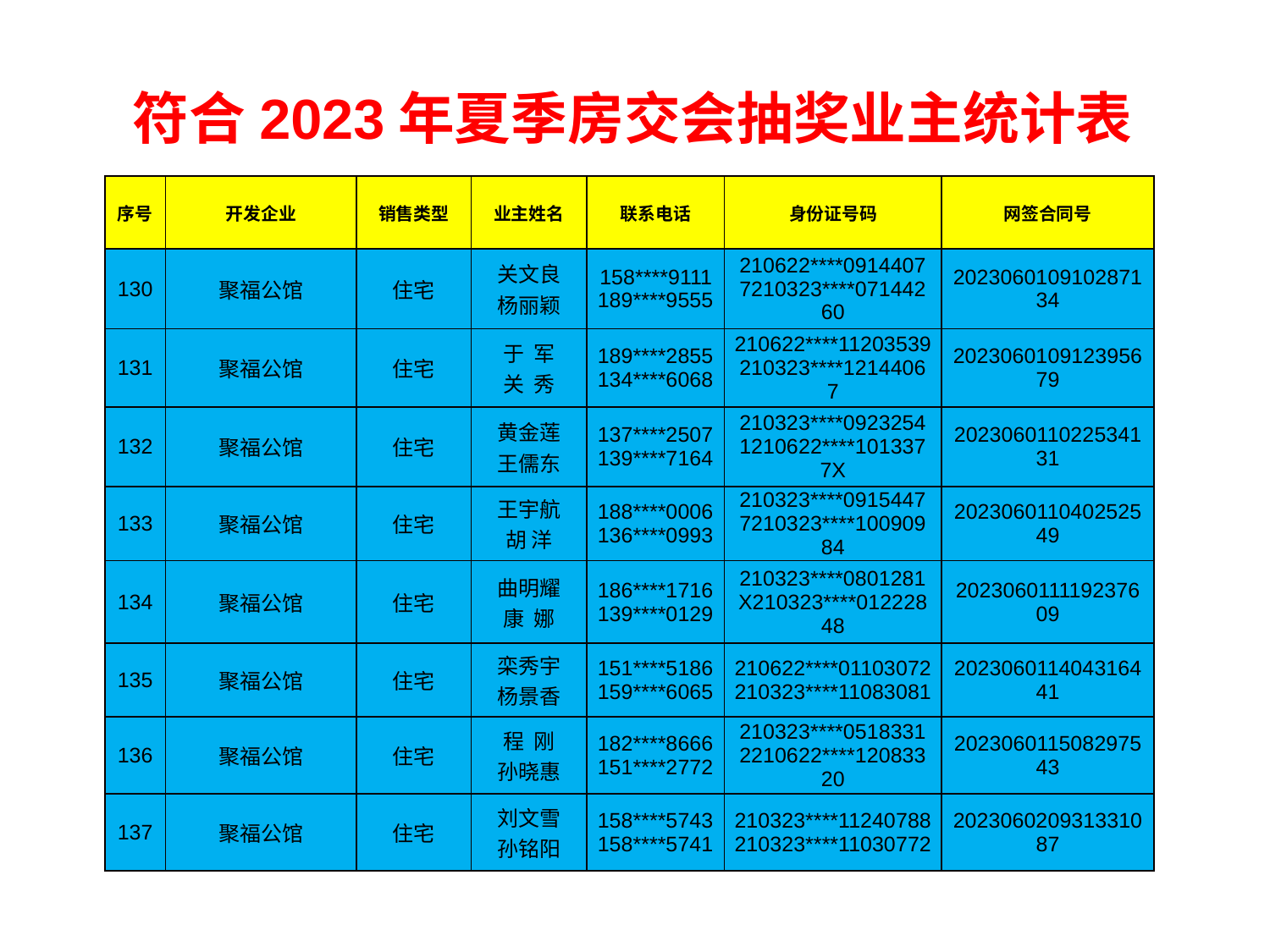

符合2023年夏季房交会抽奖业主统计表
| 序号 | 开发企业 | 销售类型 | 业主姓名 | 联系电话 | 身份证号码 | 网签合同号 |
| --- | --- | --- | --- | --- | --- | --- |
| 130 | 聚福公馆 | 住宅 | 关文良 杨丽颖 | 158\*\*\*\*9111189\*\*\*\*9555 | 210622\*\*\*\*09144077210323\*\*\*\*07144260 | 202306010910287134 |
| 131 | 聚福公馆 | 住宅 | 于 军 关 秀 | 189\*\*\*\*2855134\*\*\*\*6068 | 210622\*\*\*\*11203539210323\*\*\*\*12144067 | 202306010912395679 |
| 132 | 聚福公馆 | 住宅 | 黄金莲 王儒东 | 137\*\*\*\*2507139\*\*\*\*7164 | 210323\*\*\*\*09232541210622\*\*\*\*1013377X | 202306011022534131 |
| 133 | 聚福公馆 | 住宅 | 王宇航 胡 洋 | 188\*\*\*\*0006136\*\*\*\*0993 | 210323\*\*\*\*09154477210323\*\*\*\*10090984 | 202306011040252549 |
| 134 | 聚福公馆 | 住宅 | 曲明耀 康 娜 | 186\*\*\*\*1716139\*\*\*\*0129 | 210323\*\*\*\*0801281X210323\*\*\*\*01222848 | 202306011119237609 |
| 135 | 聚福公馆 | 住宅 | 栾秀宇 杨景香 | 151\*\*\*\*5186159\*\*\*\*6065 | 210622\*\*\*\*01103072210323\*\*\*\*11083081 | 202306011404316441 |
| 136 | 聚福公馆 | 住宅 | 程 刚 孙晓惠 | 182\*\*\*\*8666151\*\*\*\*2772 | 210323\*\*\*\*05183312210622\*\*\*\*12083320 | 202306011508297543 |
| 137 | 聚福公馆 | 住宅 | 刘文雪 孙铭阳 | 158\*\*\*\*5743158\*\*\*\*5741 | 210323\*\*\*\*11240788210323\*\*\*\*11030772 | 202306020931331087 |